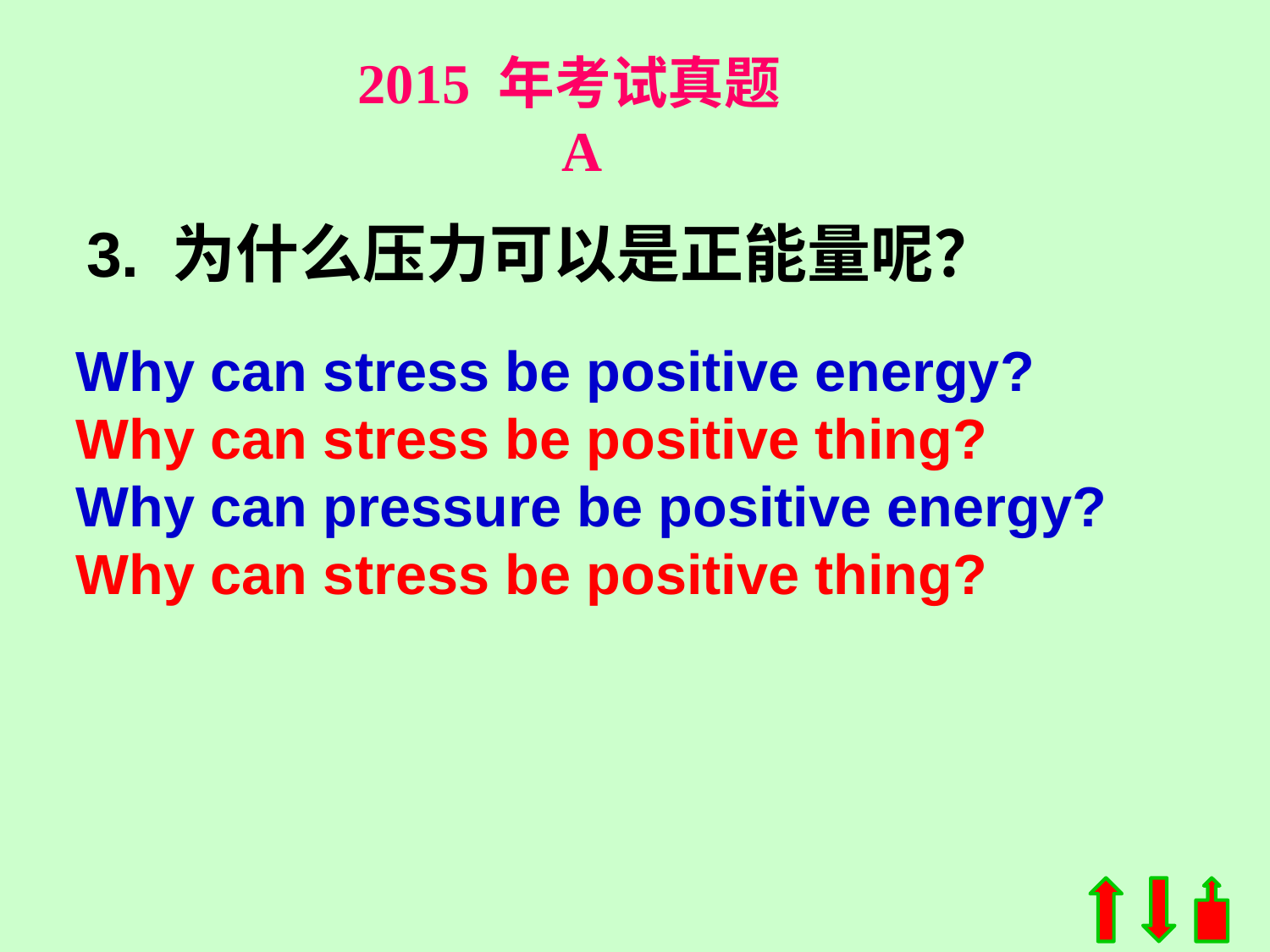

2015 年考试真题   A
3. 为什么压力可以是正能量呢？
Why can stress be positive energy?
Why can stress be positive thing?
Why can pressure be positive energy?
Why can stress be positive thing?